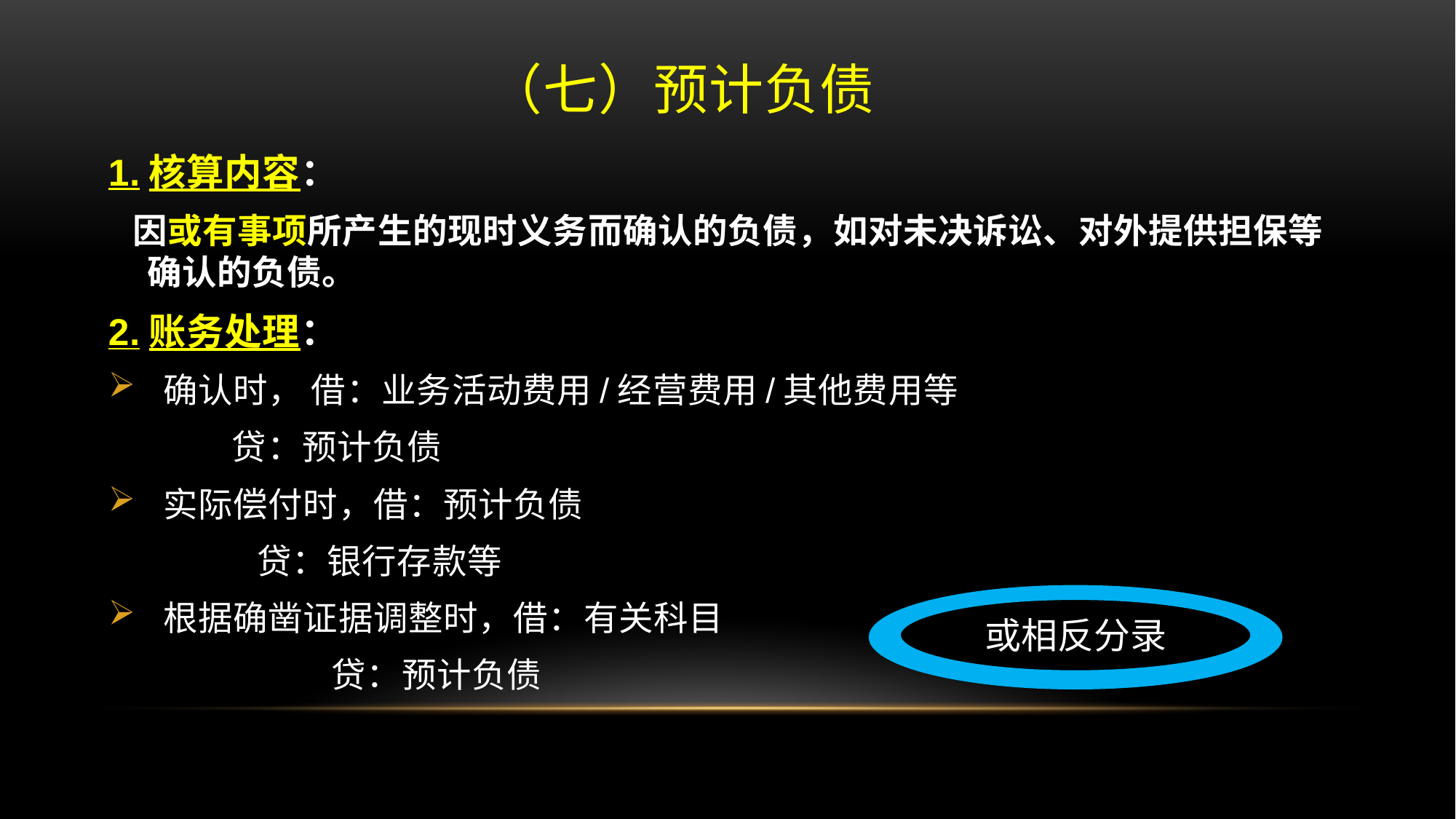

# （七）预计负债
1.核算内容：
  因或有事项所产生的现时义务而确认的负债，如对未决诉讼、对外提供担保等确认的负债。
2.账务处理：
 确认时， 借：业务活动费用/经营费用/其他费用等
              贷：预计负债
 实际偿付时，借：预计负债
                 贷：银行存款等
 根据确凿证据调整时，借：有关科目
                          贷：预计负债

或相反分录
37